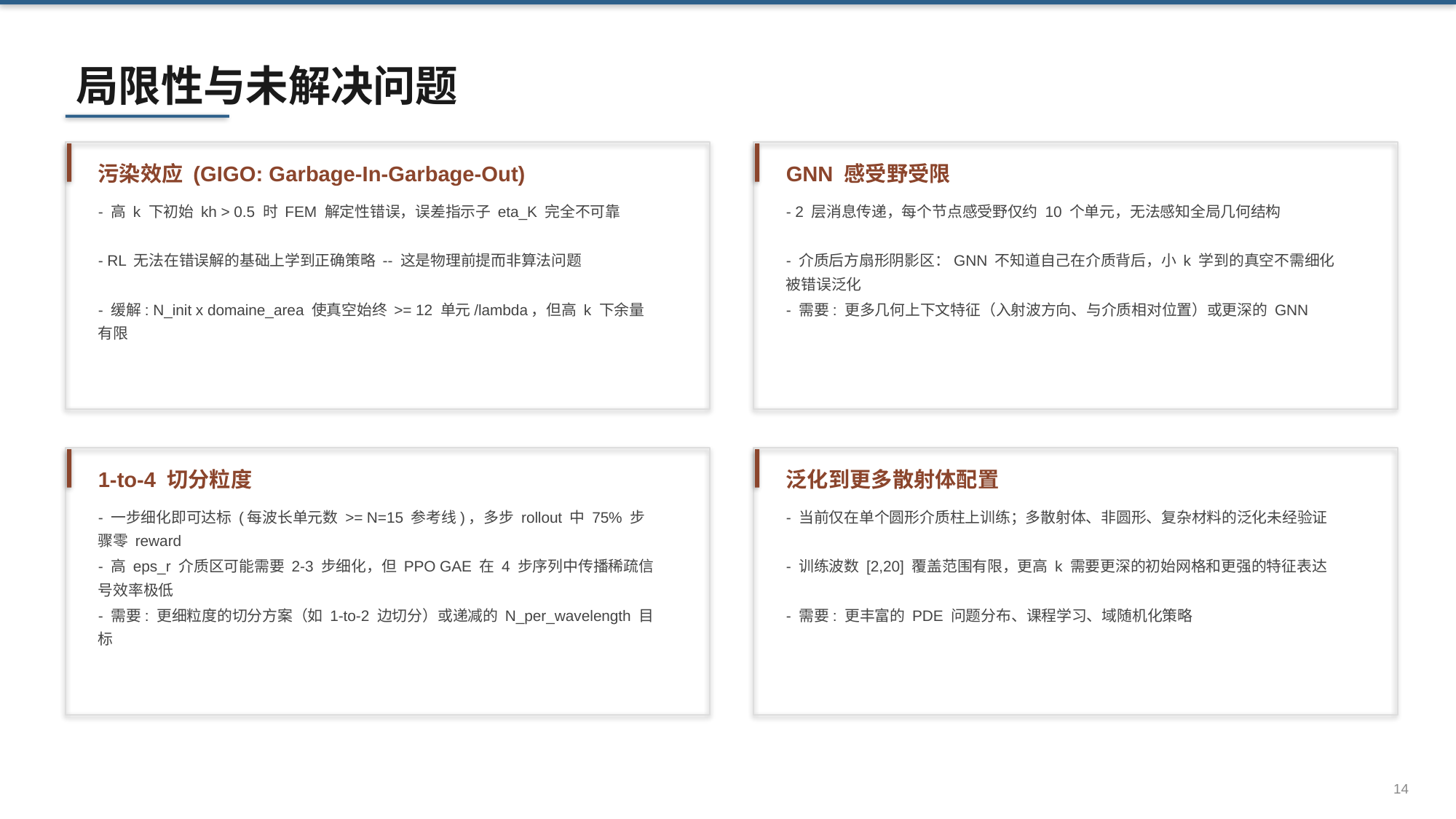

局限性与未解决问题

污染效应 (GIGO: Garbage-In-Garbage-Out)
GNN 感受野受限
- 高 k 下初始 kh > 0.5 时 FEM 解定性错误，误差指示子 eta_K 完全不可靠
- 2 层消息传递，每个节点感受野仅约 10 个单元，无法感知全局几何结构
- RL 无法在错误解的基础上学到正确策略 -- 这是物理前提而非算法问题
- 介质后方扇形阴影区：GNN 不知道自己在介质背后，小 k 学到的真空不需细化被错误泛化
- 缓解: N_init x domaine_area 使真空始终 >= 12 单元/lambda，但高 k 下余量有限
- 需要: 更多几何上下文特征（入射波方向、与介质相对位置）或更深的 GNN

1-to-4 切分粒度
泛化到更多散射体配置
- 一步细化即可达标 (每波长单元数 >= N=15 参考线)，多步 rollout 中 75% 步骤零 reward
- 当前仅在单个圆形介质柱上训练；多散射体、非圆形、复杂材料的泛化未经验证
- 高 eps_r 介质区可能需要 2-3 步细化，但 PPO GAE 在 4 步序列中传播稀疏信号效率极低
- 训练波数 [2,20] 覆盖范围有限，更高 k 需要更深的初始网格和更强的特征表达
- 需要: 更细粒度的切分方案（如 1-to-2 边切分）或递减的 N_per_wavelength 目标
- 需要: 更丰富的 PDE 问题分布、课程学习、域随机化策略
14